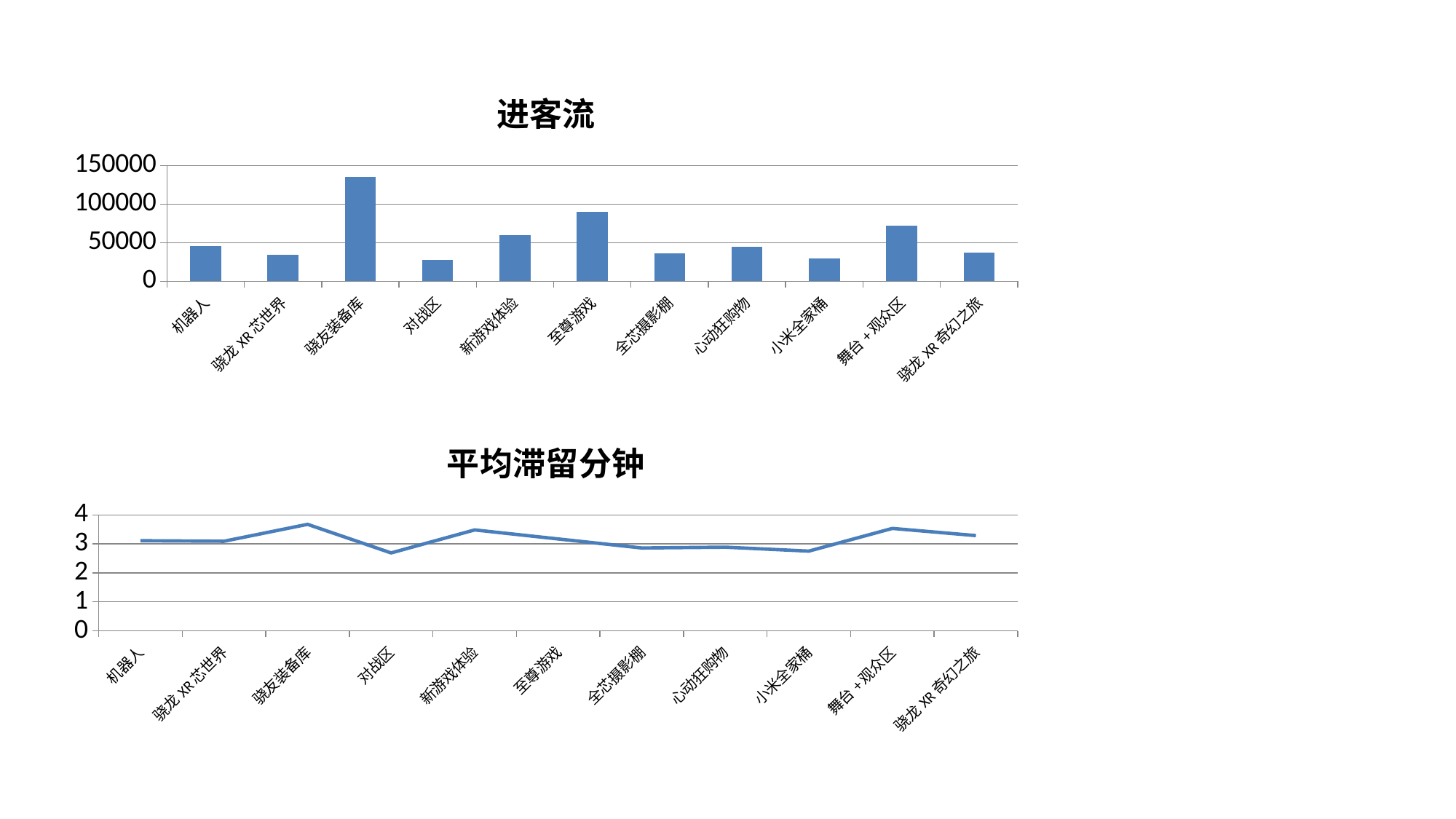

### Chart: 进客流

| Category | 进客流 |
|---|---|
| 机器人 | 45218.0 |
| 骁龙XR芯世界 | 34130.0 |
| 骁友装备库 | 135442.0 |
| 对战区 | 27669.0 |
| 新游戏体验 | 60019.0 |
| 至尊游戏 | 90446.0 |
| 全芯摄影棚 | 36530.0 |
| 心动狂购物 | 44391.0 |
| 小米全家桶 | 29548.0 |
| 舞台+观众区 | 72092.0 |
| 骁龙XR奇幻之旅 | 37489.0 |

### Chart: 平均滞留分钟

| Category | 平均滞留分钟 |
|---|---|
| 机器人 | 3.11153779 |
| 骁龙XR芯世界 | 3.09400448 |
| 骁友装备库 | 3.67763536 |
| 对战区 | 2.68949737 |
| 新游戏体验 | 3.48429488 |
| 至尊游戏 | 3.17282363 |
| 全芯摄影棚 | 2.86112342 |
| 心动狂购物 | 2.88958358 |
| 小米全家桶 | 2.75188794 |
| 舞台+观众区 | 3.5359475 |
| 骁龙XR奇幻之旅 | 3.28861766 |